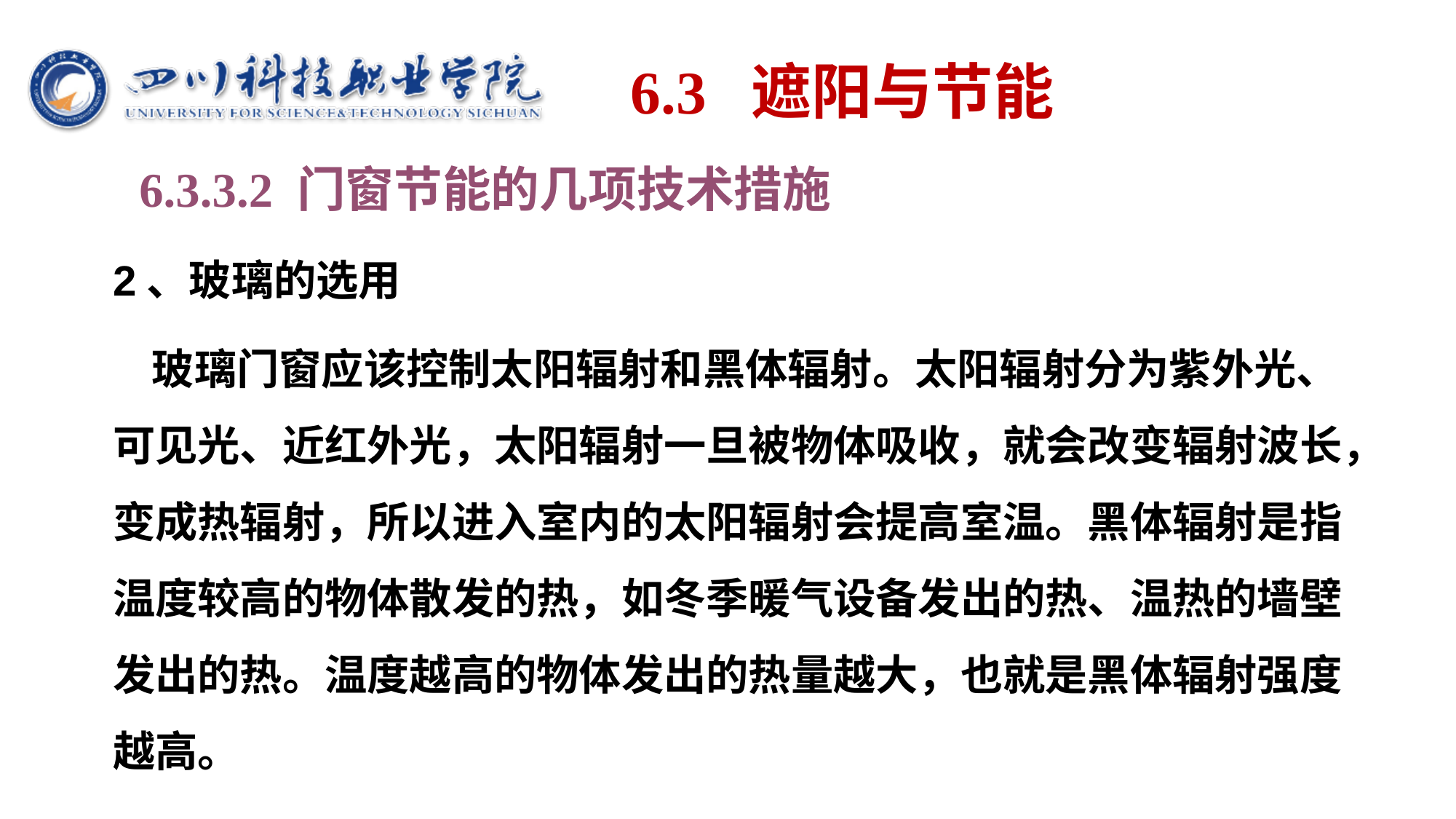

# 6.3  遮阳与节能
6.3.3.2 门窗节能的几项技术措施
2、玻璃的选用
   玻璃门窗应该控制太阳辐射和黑体辐射。太阳辐射分为紫外光、可见光、近红外光，太阳辐射一旦被物体吸收，就会改变辐射波长，变成热辐射，所以进入室内的太阳辐射会提高室温。黑体辐射是指温度较高的物体散发的热，如冬季暖气设备发出的热、温热的墙壁发出的热。温度越高的物体发出的热量越大，也就是黑体辐射强度越高。